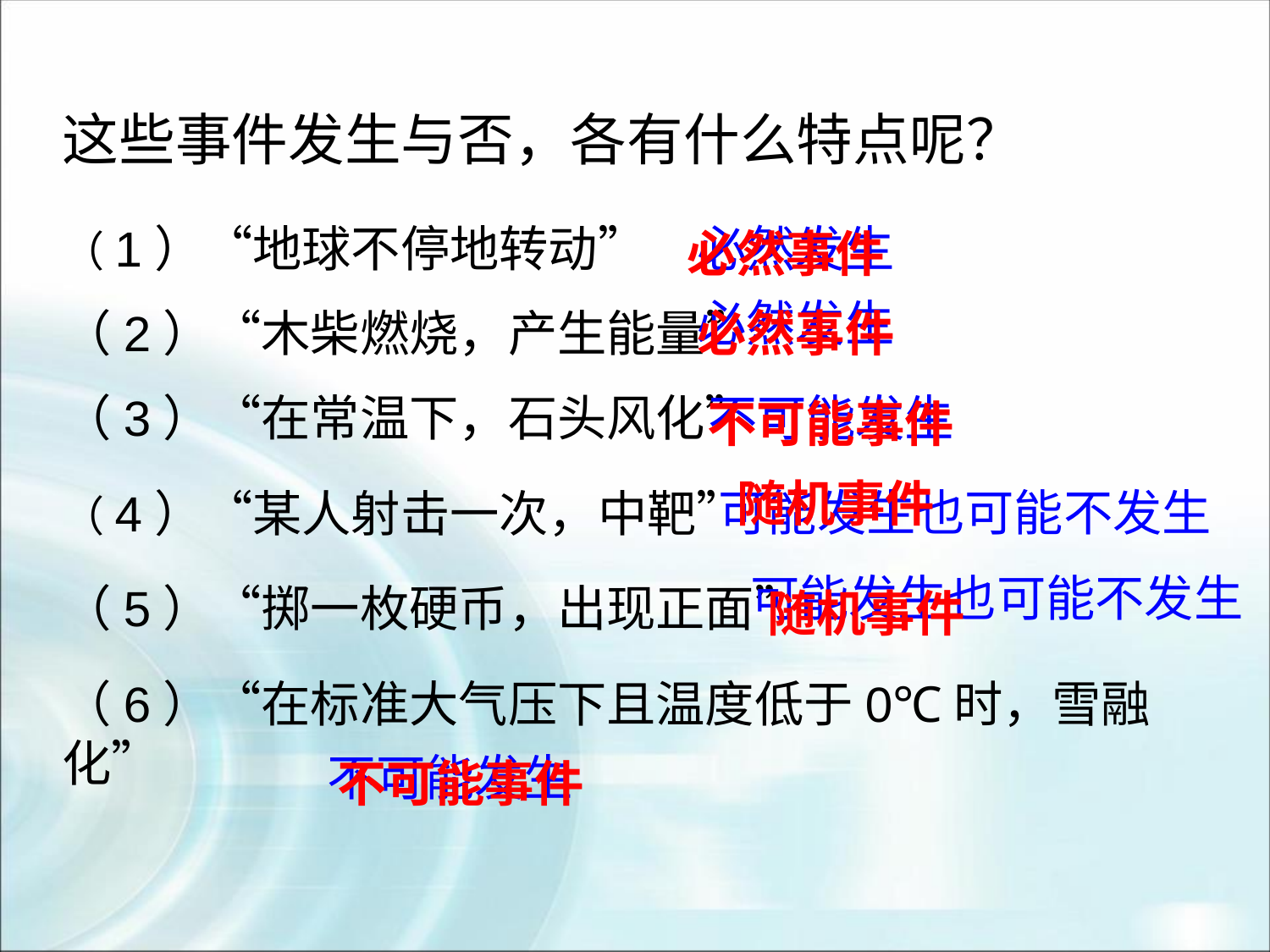

这些事件发生与否，各有什么特点呢？
（1）“地球不停地转动”
必然发生
必然事件
必然发生
（2）“木柴燃烧，产生能量”
必然事件
（3）“在常温下，石头风化”
不可能发生
不可能事件
随机事件
可能发生也可能不发生
（4）“某人射击一次，中靶”
可能发生也可能不发生
（5）“掷一枚硬币，出现正面”
随机事件
（6）“在标准大气压下且温度低于0℃时，雪融化”
不可能发生
不可能事件